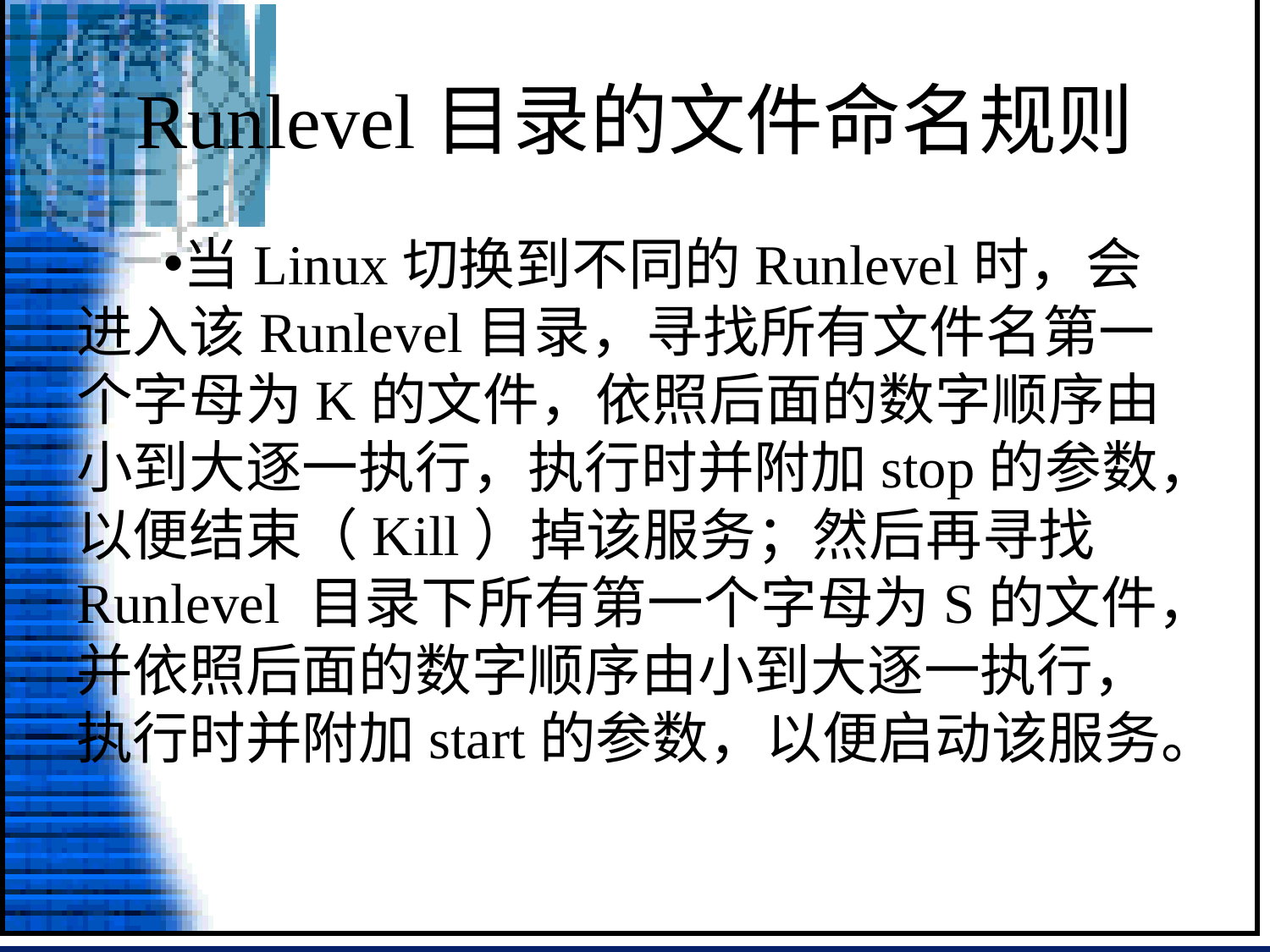

# Runlevel目录的文件命名规则
当Linux切换到不同的Runlevel时，会进入该Runlevel目录，寻找所有文件名第一个字母为K的文件，依照后面的数字顺序由小到大逐一执行，执行时并附加stop的参数，以便结束（Kill）掉该服务；然后再寻找 Runlevel 目录下所有第一个字母为S的文件，并依照后面的数字顺序由小到大逐一执行，执行时并附加start的参数，以便启动该服务。